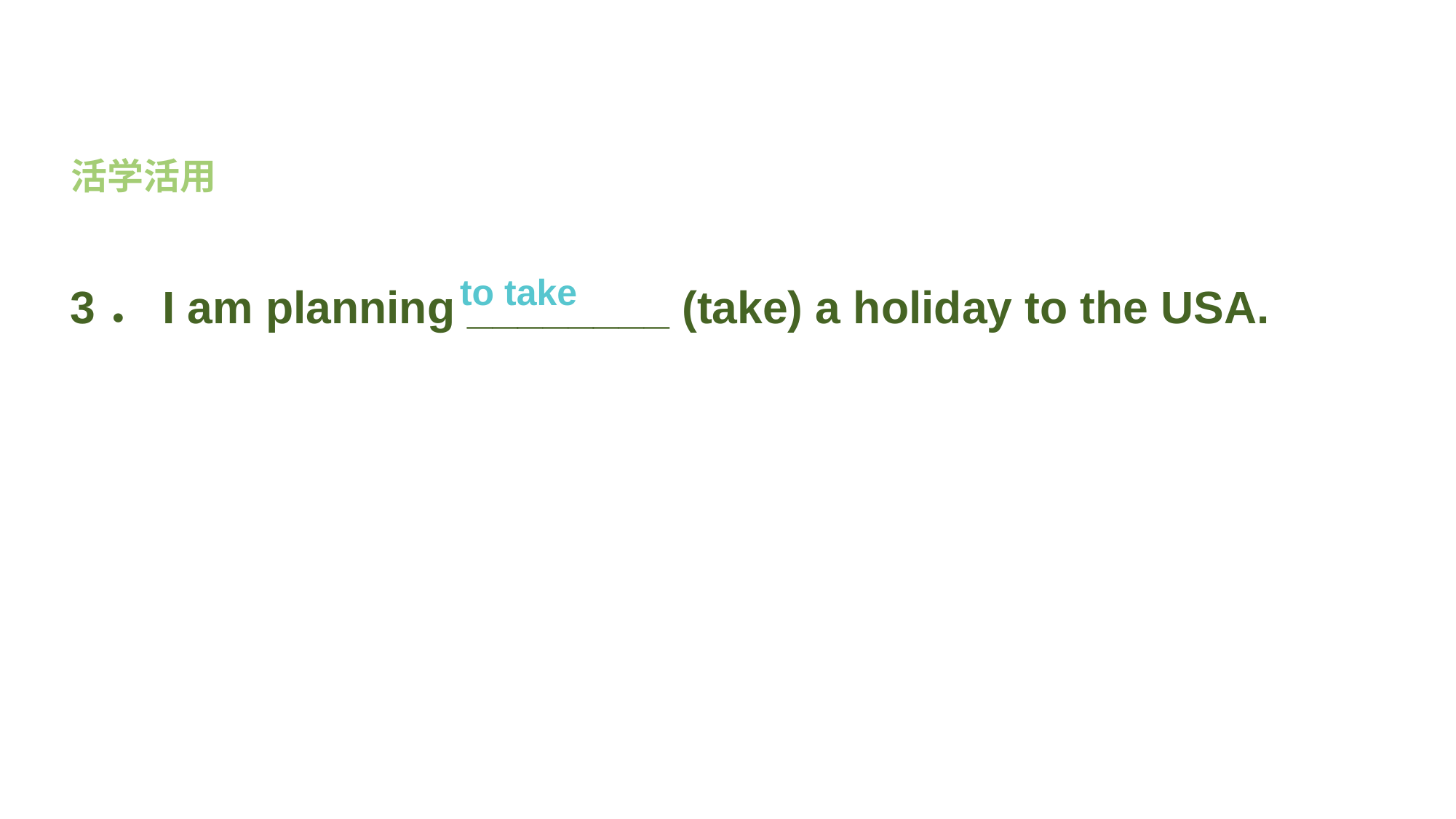

活学活用
3．I am planning ________ (take) a holiday to the USA.

to take